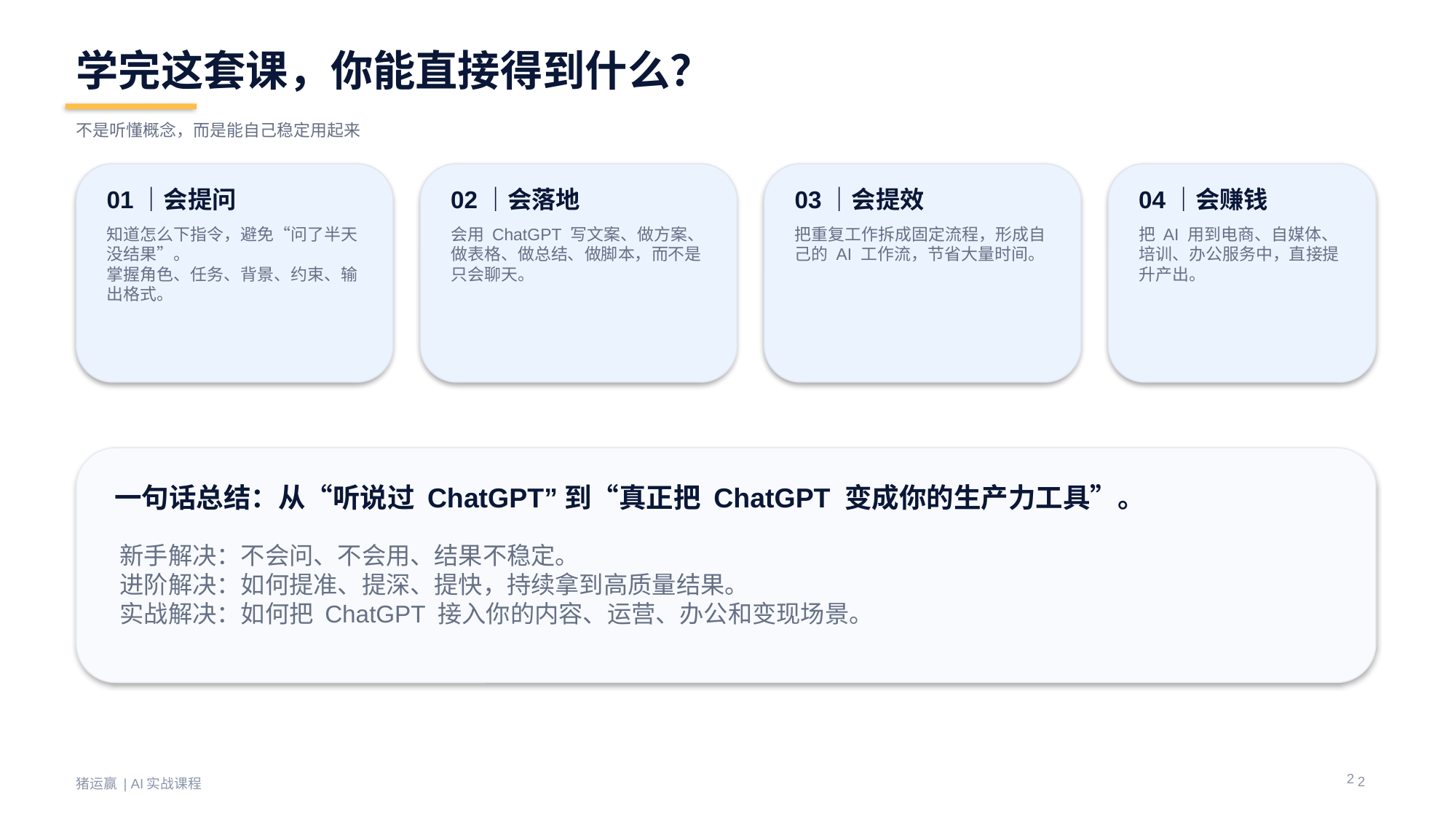

学完这套课，你能直接得到什么？

不是听懂概念，而是能自己稳定用起来

01｜会提问
02｜会落地
03｜会提效
04｜会赚钱
知道怎么下指令，避免“问了半天没结果”。
掌握角色、任务、背景、约束、输出格式。
会用 ChatGPT 写文案、做方案、做表格、做总结、做脚本，而不是只会聊天。
把重复工作拆成固定流程，形成自己的 AI 工作流，节省大量时间。
把 AI 用到电商、自媒体、培训、办公服务中，直接提升产出。

一句话总结：从“听说过 ChatGPT”到“真正把 ChatGPT 变成你的生产力工具”。
新手解决：不会问、不会用、结果不稳定。
进阶解决：如何提准、提深、提快，持续拿到高质量结果。
实战解决：如何把 ChatGPT 接入你的内容、运营、办公和变现场景。
2
2
猪运赢 | AI实战课程